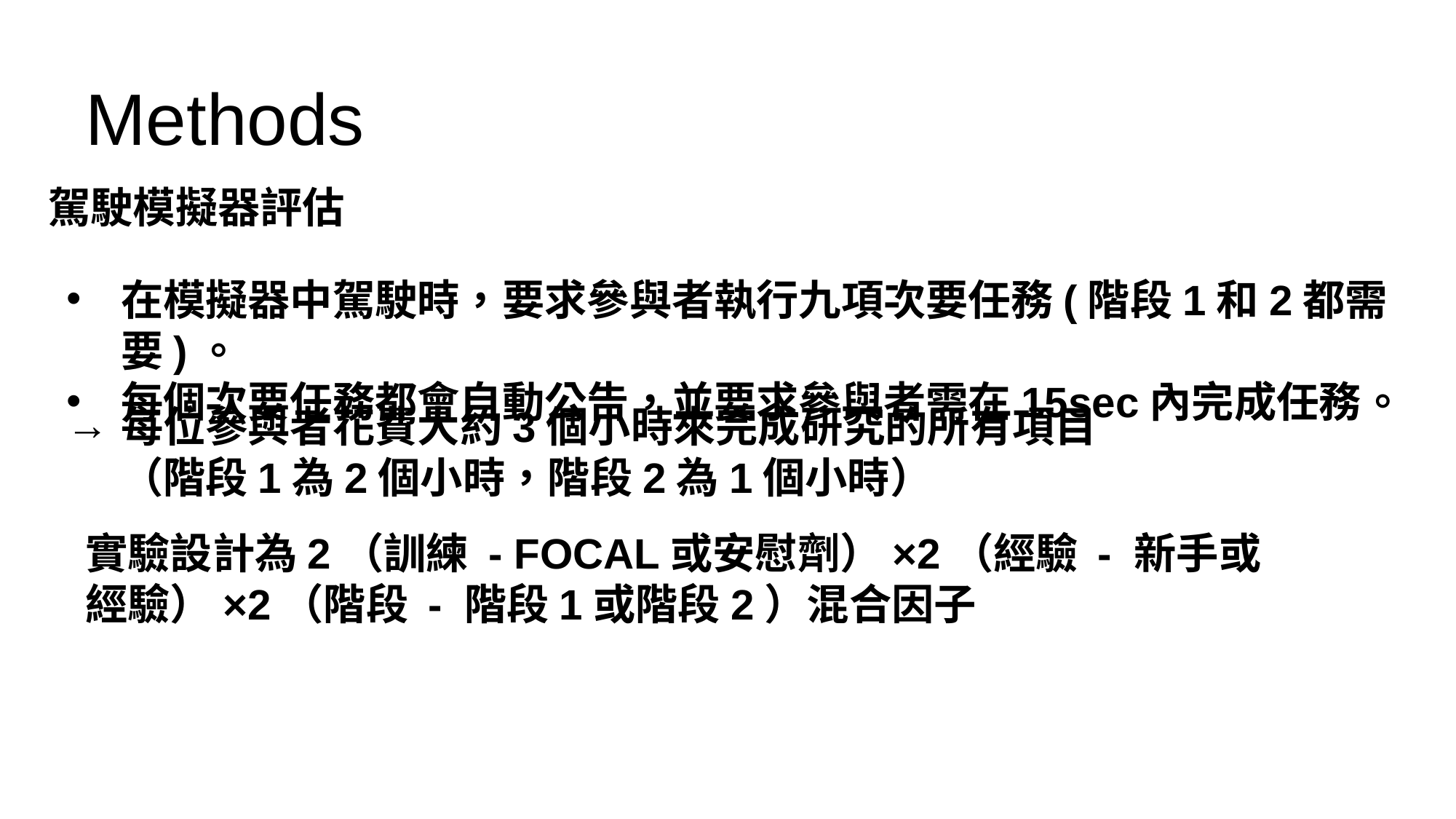

Methods
駕駛模擬器評估
在模擬器中駕駛時，要求參與者執行九項次要任務(階段1和2都需要)。
每個次要任務都會自動公告，並要求參與者需在15sec內完成任務。
每位參與者花費大約3個小時來完成研究的所有項目（階段1為2個小時，階段2為1個小時）
實驗設計為2（訓練 - FOCAL或安慰劑）×2（經驗 - 新手或經驗）×2（階段 - 階段1或階段2）混合因子